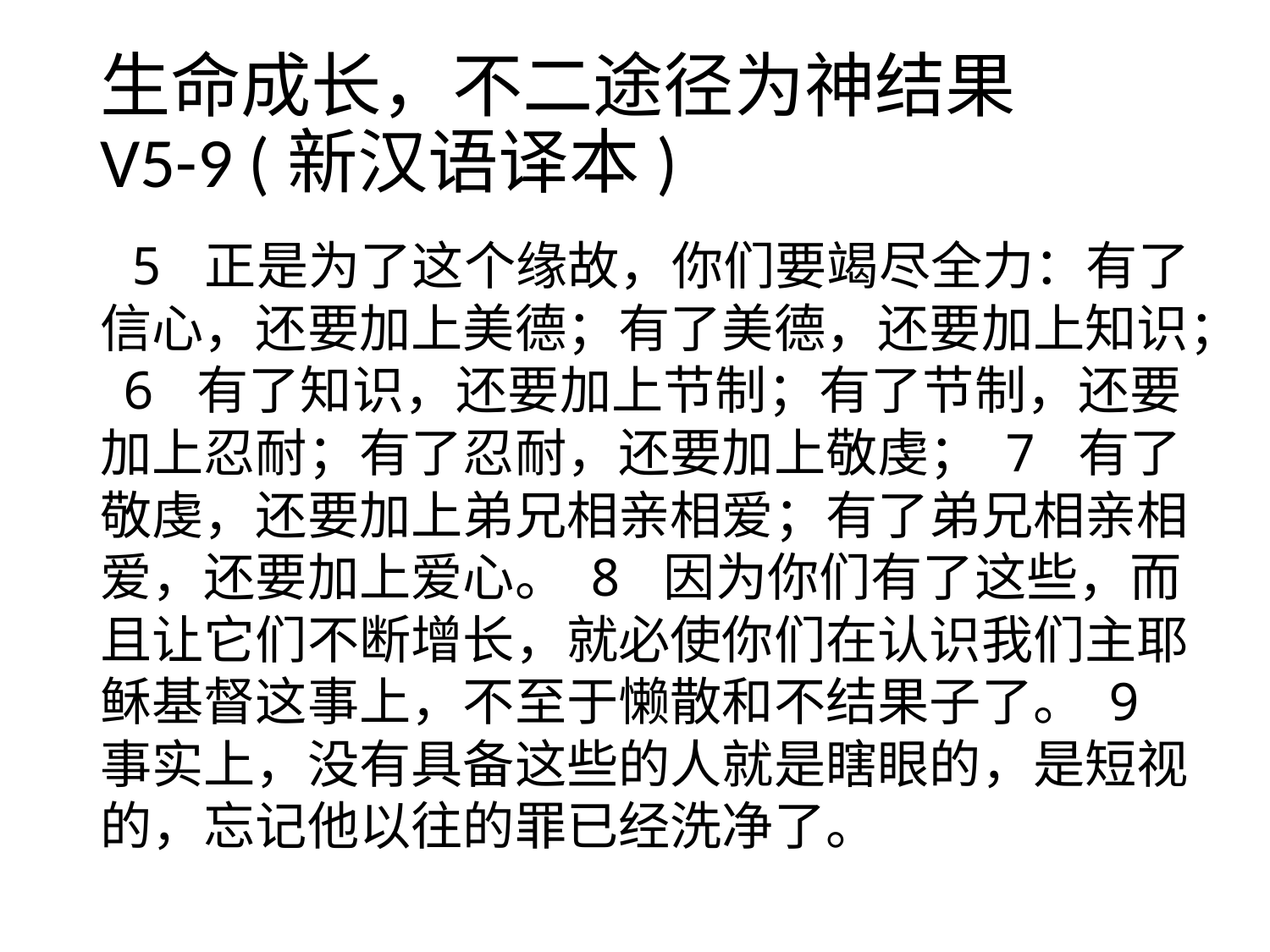

# 生命成长，不二途径为神结果     V5-9 (新汉语译本)
 5 正是为了这个缘故，你们要竭尽全力：有了信心，还要加上美德；有了美德，还要加上知识； 6 有了知识，还要加上节制；有了节制，还要加上忍耐；有了忍耐，还要加上敬虔； 7 有了敬虔，还要加上弟兄相亲相爱；有了弟兄相亲相爱，还要加上爱心。 8 因为你们有了这些，而且让它们不断增长，就必使你们在认识我们主耶稣基督这事上，不至于懒散和不结果子了。 9事实上，没有具备这些的人就是瞎眼的，是短视的，忘记他以往的罪已经洗净了。